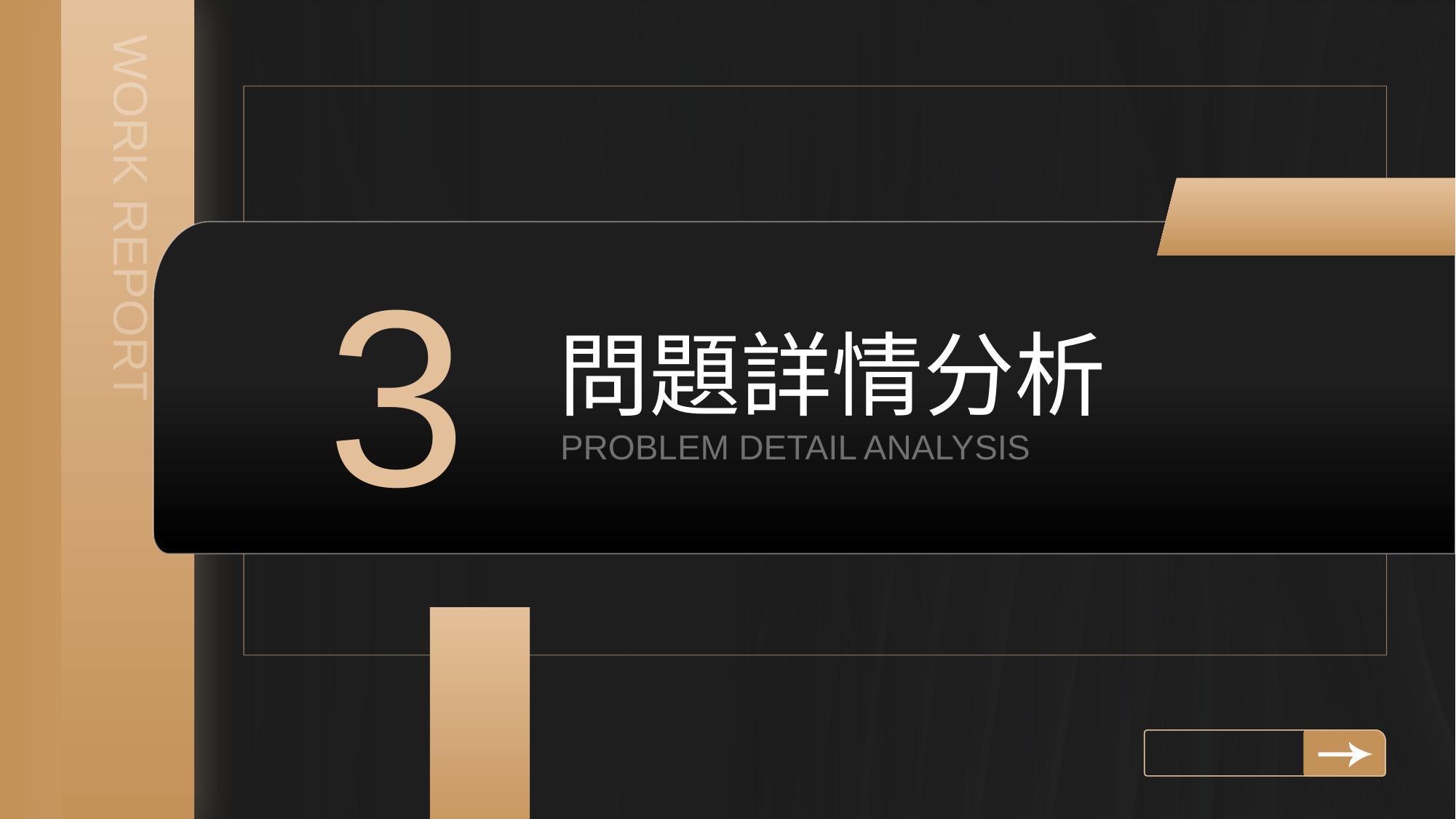

WORK REPORT

3
問題詳情分析
PROBLEM DETAIL ANALYSIS